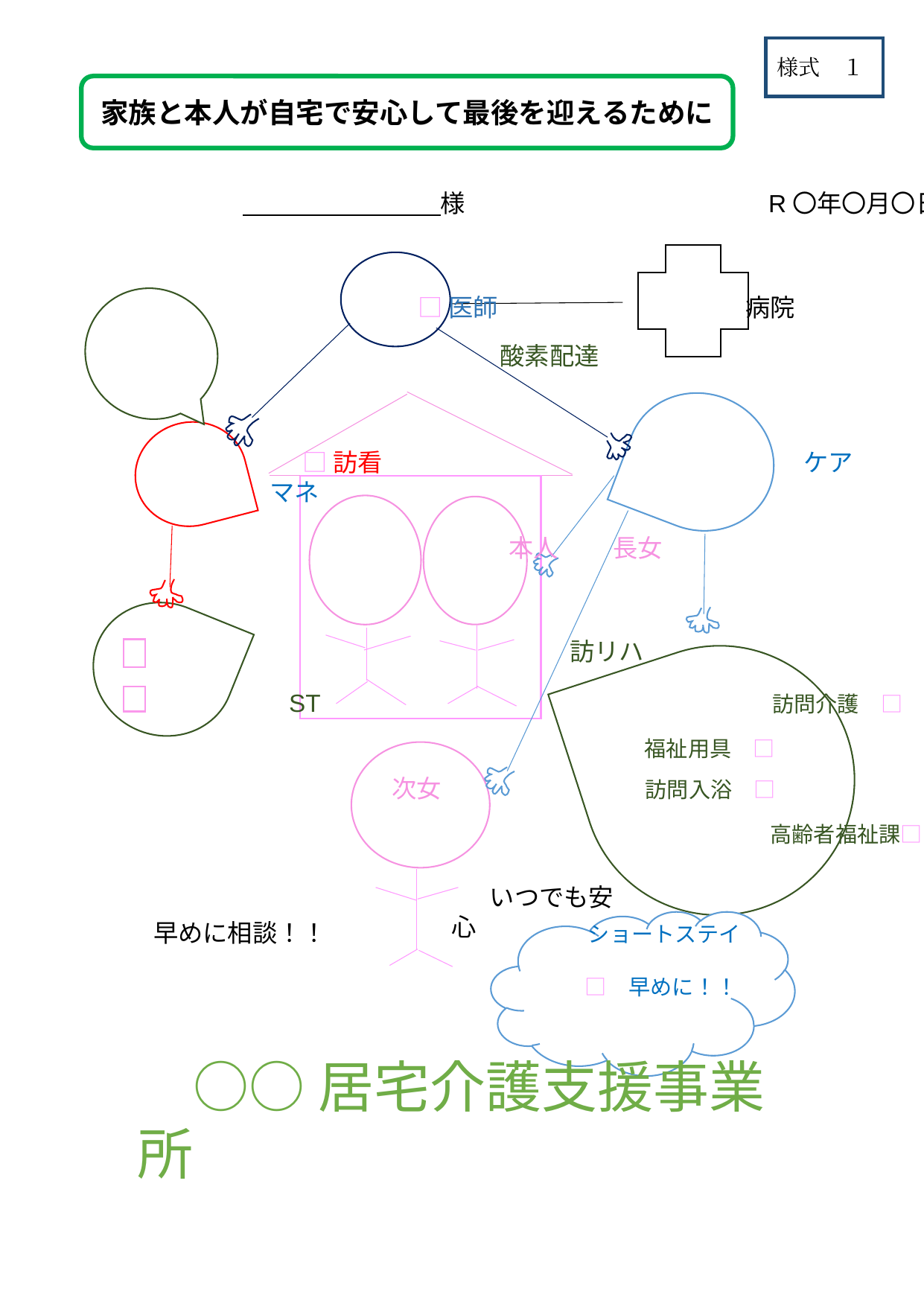

様式　１

家族と本人が自宅で安心して最後を迎えるために

　　　　　　　　様　　　　　　　　　　　　R〇年〇月〇日

	□医師　　　　　　　　　　病院

酸素配達

□訪看　　　　　　　　　　　　　　　　　ケアマネ

本人　　 長女

訪リハ

ST　　　　　　　　　　　　　　　　　　訪問介護　□

　　　　　　　　　　　　　　　　　　　福祉用具　□

　　　　　　　　　　次女　　　　　　　　　 訪問入浴　□

　　　　　　　　　　　　　　　　　　　　　　高齢者福祉課□

　いつでも安心

早めに相談！！　　　　　　　　　　　　ショートステイ

　　　　　　　　　　　　　　　　　　□　早めに！！

○○居宅介護支援事業所